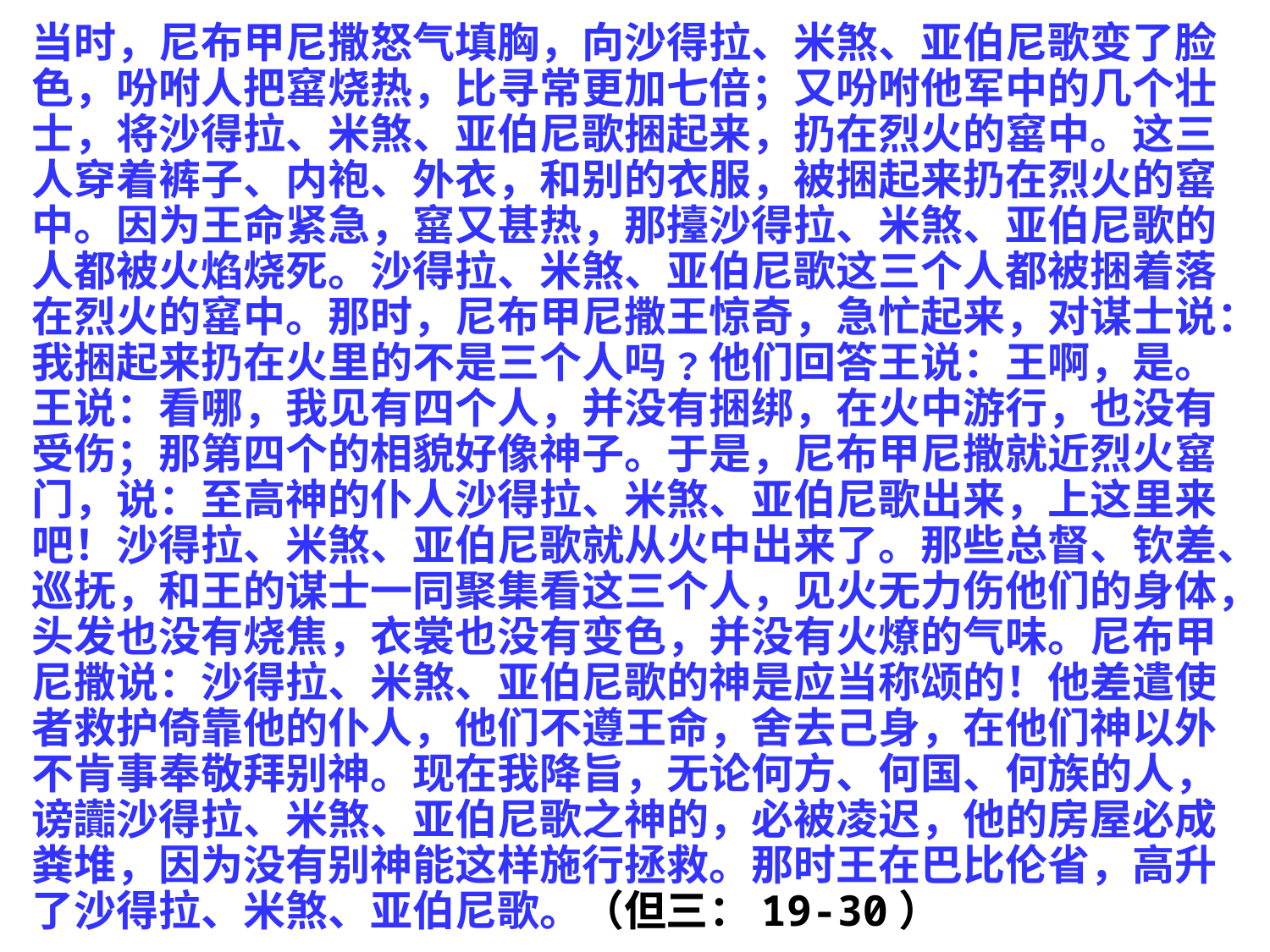

当时，尼布甲尼撒怒气填胸，向沙得拉、米煞、亚伯尼歌变了脸色，吩咐人把窰烧热，比寻常更加七倍；又吩咐他军中的几个壮士，将沙得拉、米煞、亚伯尼歌捆起来，扔在烈火的窰中。这三人穿着裤子、内袍、外衣，和别的衣服，被捆起来扔在烈火的窰中。因为王命紧急，窰又甚热，那擡沙得拉、米煞、亚伯尼歌的人都被火焰烧死。沙得拉、米煞、亚伯尼歌这三个人都被捆着落在烈火的窰中。那时，尼布甲尼撒王惊奇，急忙起来，对谋士说：我捆起来扔在火里的不是三个人吗﹖他们回答王说：王啊，是。王说：看哪，我见有四个人，并没有捆绑，在火中游行，也没有受伤；那第四个的相貌好像神子。于是，尼布甲尼撒就近烈火窰门，说：至高神的仆人沙得拉、米煞、亚伯尼歌出来，上这里来吧！沙得拉、米煞、亚伯尼歌就从火中出来了。那些总督、钦差、巡抚，和王的谋士一同聚集看这三个人，见火无力伤他们的身体，头发也没有烧焦，衣裳也没有变色，并没有火燎的气味。尼布甲尼撒说：沙得拉、米煞、亚伯尼歌的神是应当称颂的！他差遣使者救护倚靠他的仆人，他们不遵王命，舍去己身，在他们神以外不肯事奉敬拜别神。现在我降旨，无论何方、何国、何族的人，谤讟沙得拉、米煞、亚伯尼歌之神的，必被凌迟，他的房屋必成粪堆，因为没有别神能这样施行拯救。那时王在巴比伦省，高升了沙得拉、米煞、亚伯尼歌。（但三：19-30）